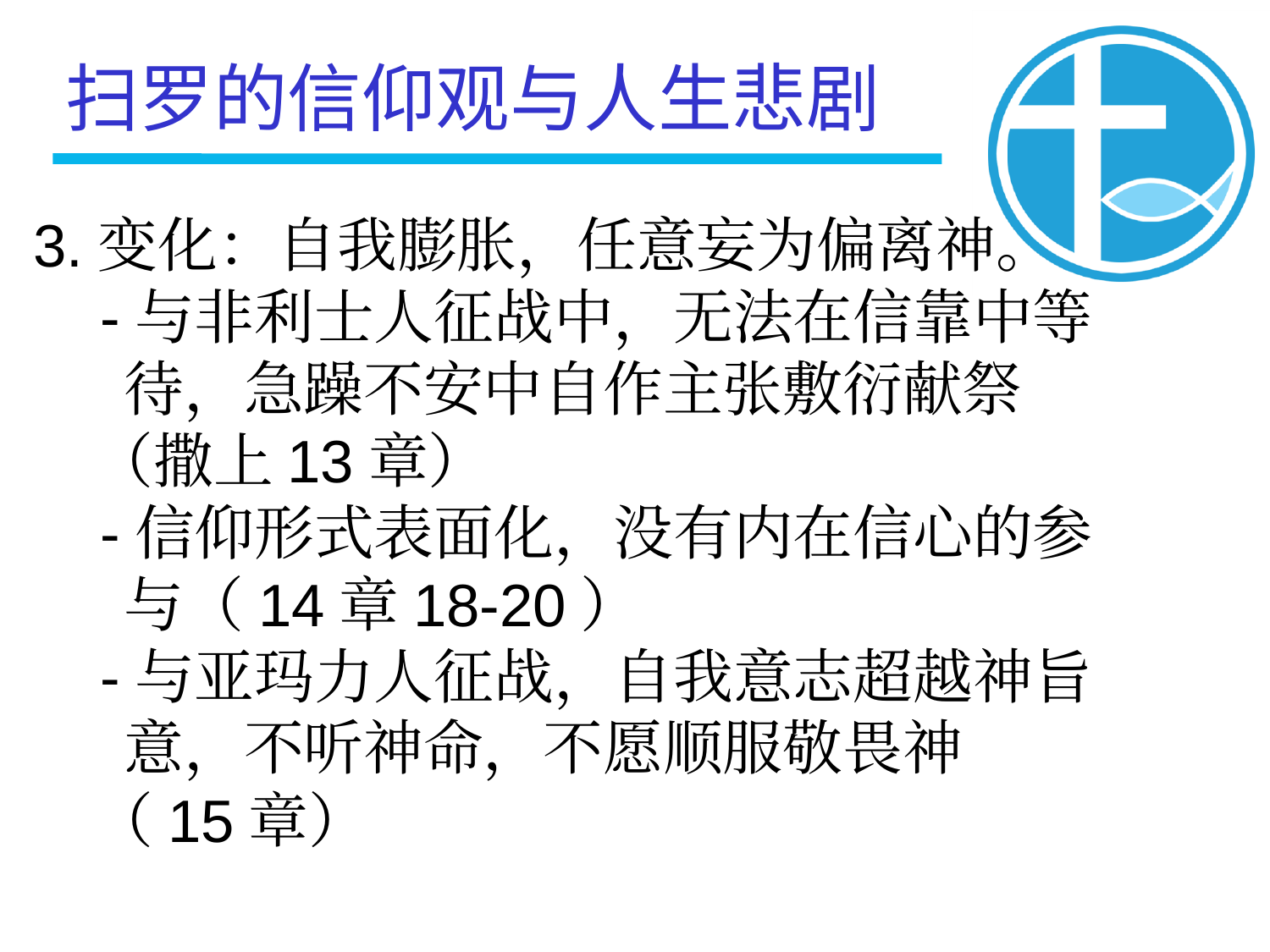

扫罗的信仰观与人生悲剧
3.变化：自我膨胀，任意妄为偏离神。
    -与非利士人征战中，无法在信靠中等
     待，急躁不安中自作主张敷衍献祭
   （撒上13章）
    -信仰形式表面化，没有内在信心的参
     与（14章18-20）
    -与亚玛力人征战，自我意志超越神旨
     意，不听神命，不愿顺服敬畏神
   （15章）